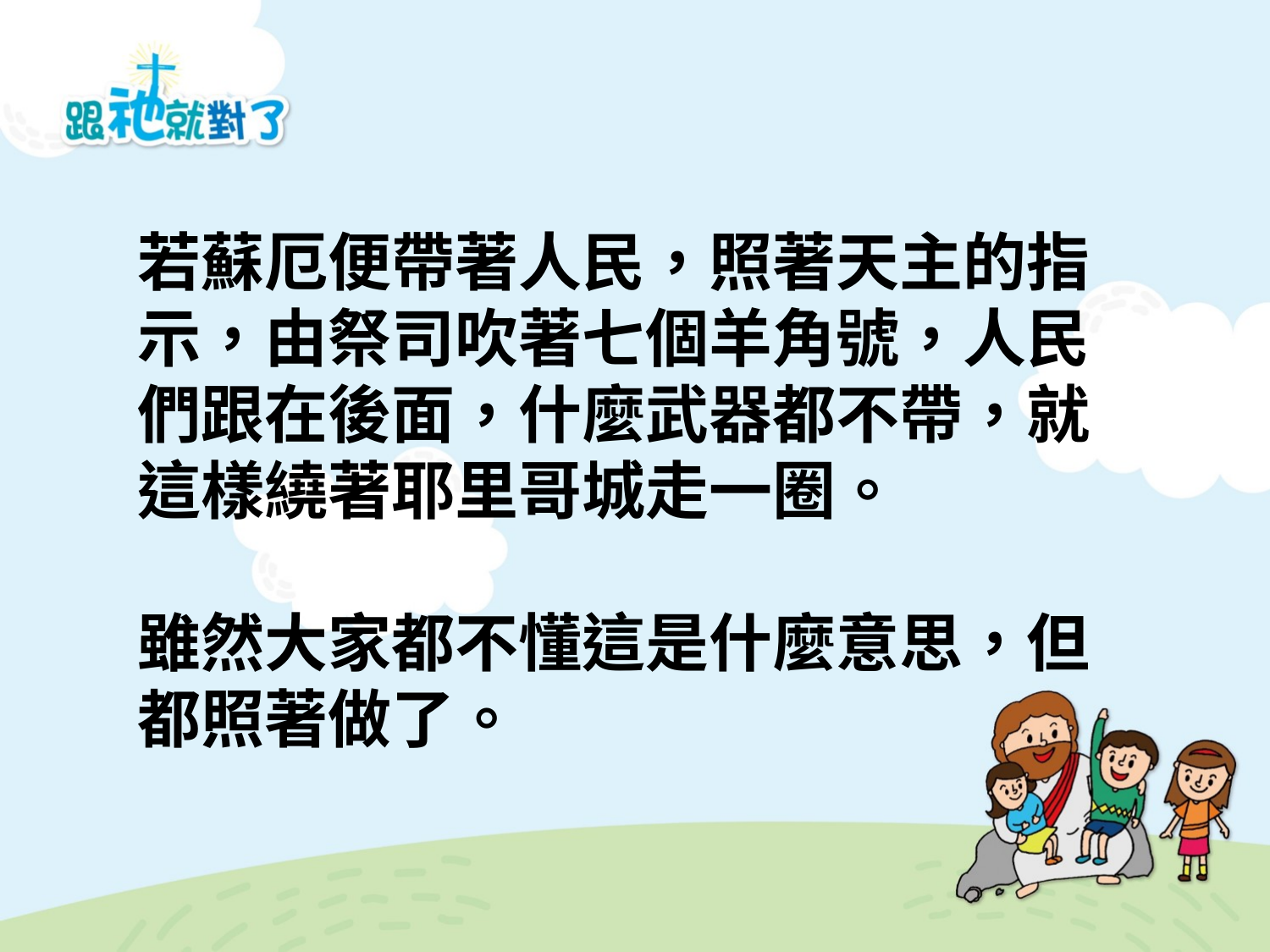

若蘇厄便帶著人民，照著天主的指示，由祭司吹著七個羊角號，人民們跟在後面，什麼武器都不帶，就這樣繞著耶里哥城走一圈。

雖然大家都不懂這是什麼意思，但都照著做了。